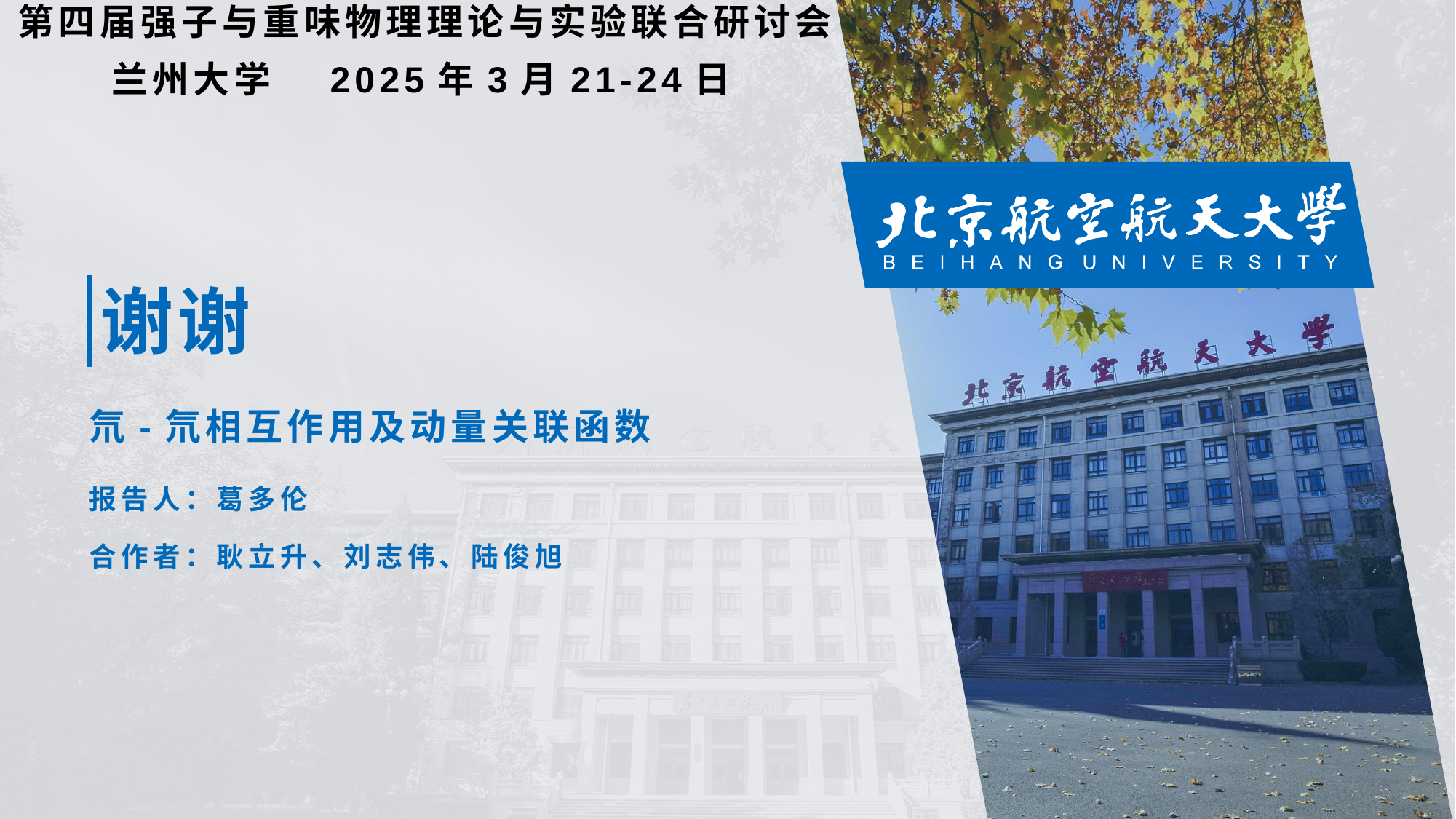

第四届强子与重味物理理论与实验联合研讨会
兰州大学	2025年3月21-24日
谢谢
氘-氘相互作用及动量关联函数
报告人：葛多伦
合作者：耿立升、刘志伟、陆俊旭
22